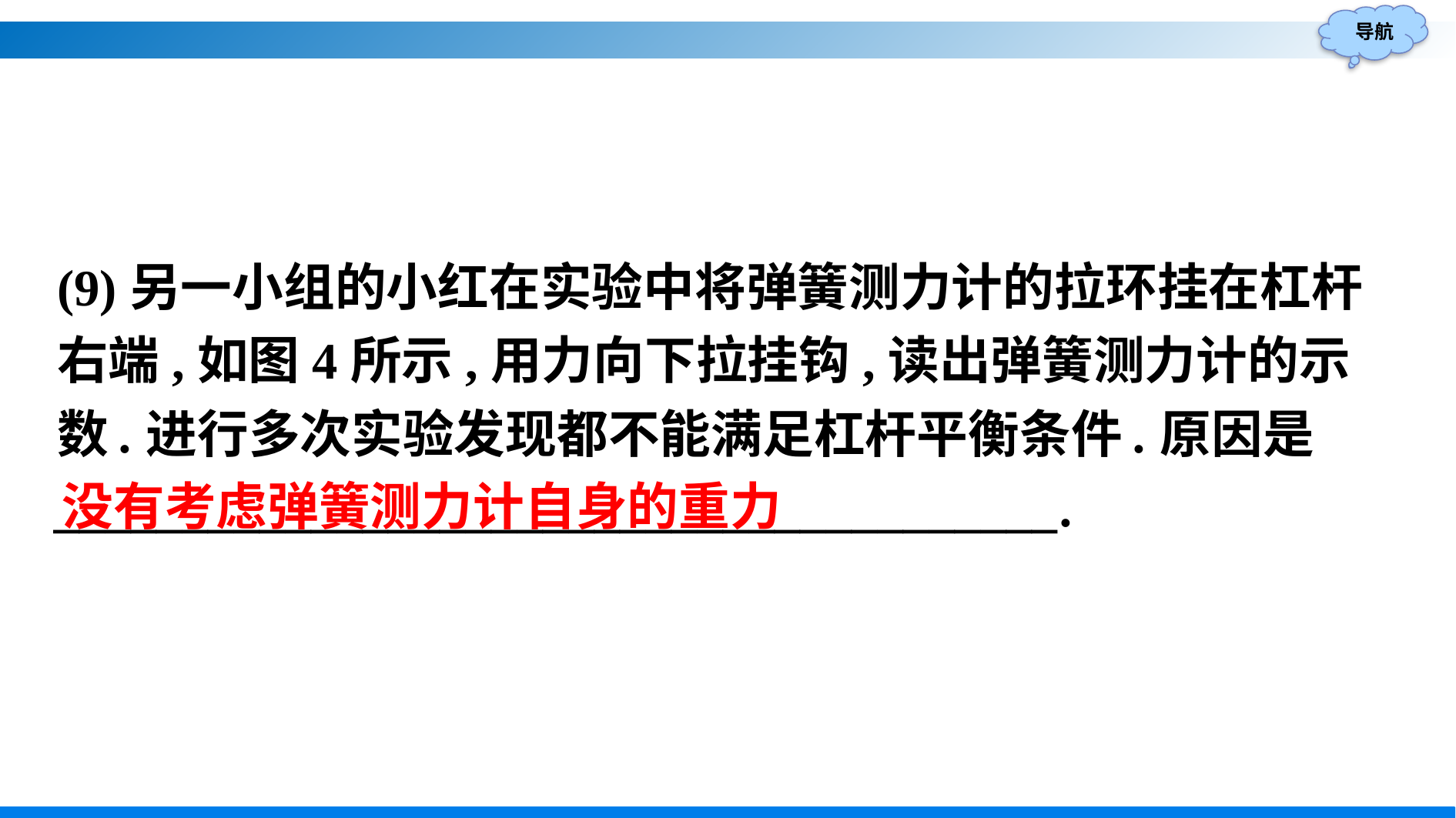

(9)另一小组的小红在实验中将弹簧测力计的拉环挂在杠杆右端,如图4所示,用力向下拉挂钩,读出弹簧测力计的示数.进行多次实验发现都不能满足杠杆平衡条件.原因是
_______________________________________.
没有考虑弹簧测力计自身的重力